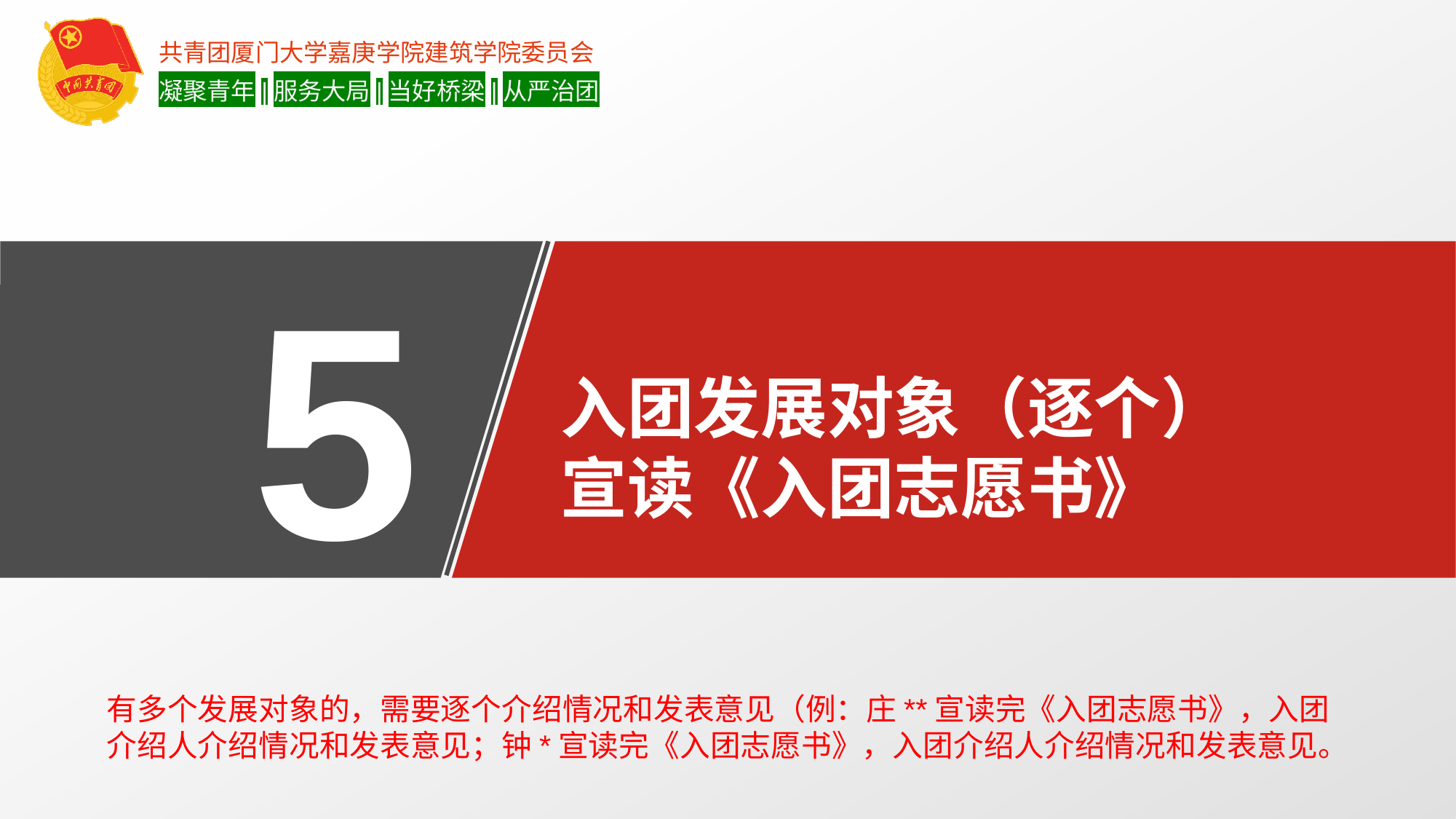

5

入团发展对象（逐个）
宣读《入团志愿书》
有多个发展对象的，需要逐个介绍情况和发表意见（例：庄**宣读完《入团志愿书》，入团介绍人介绍情况和发表意见；钟*宣读完《入团志愿书》，入团介绍人介绍情况和发表意见。